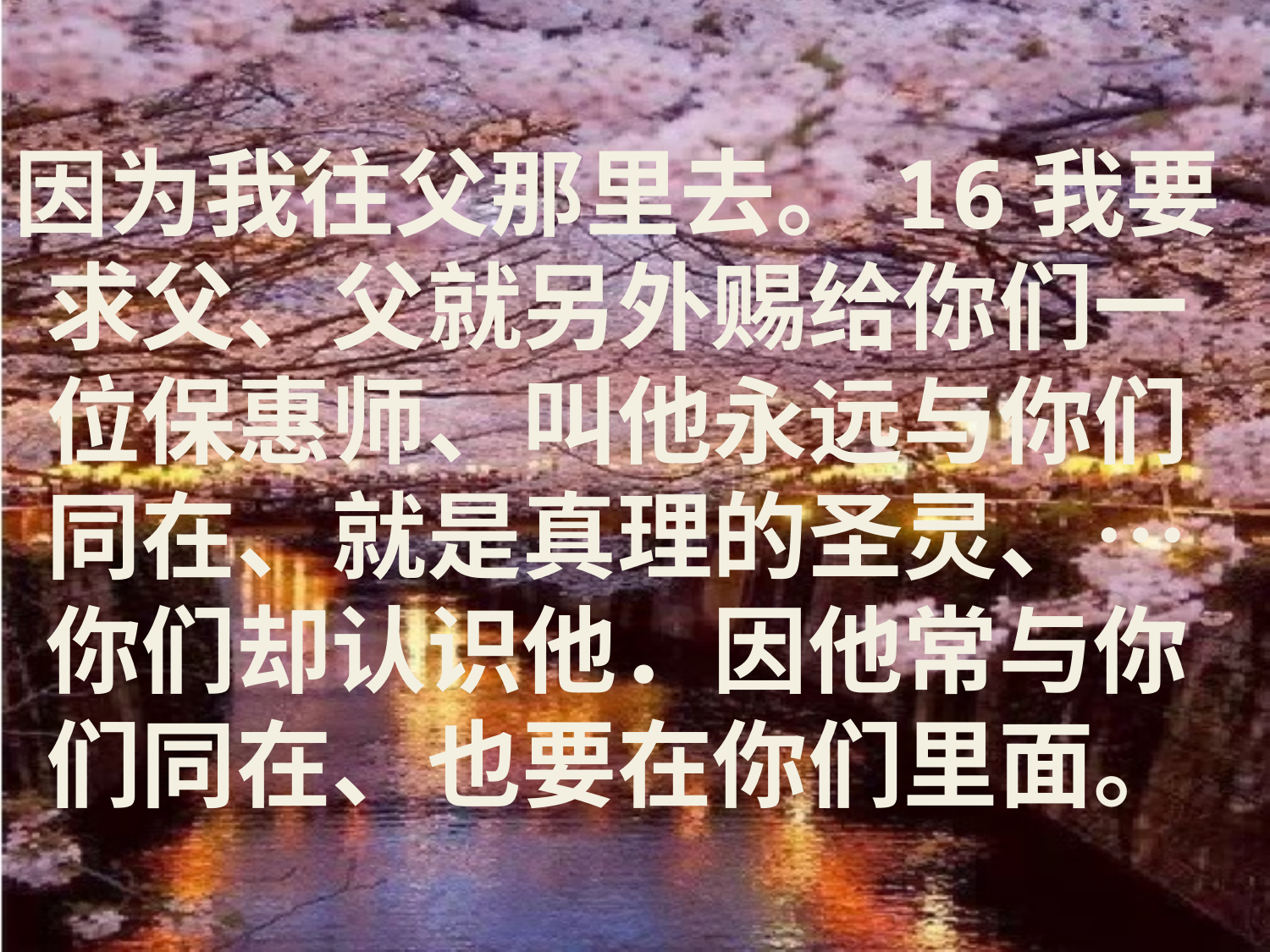

# 因为我往父那里去。16我要求父、父就另外赐给你们一位保惠师、叫他永远与你们同在、就是真理的圣灵、…你们却认识他．因他常与你们同在、也要在你们里面。